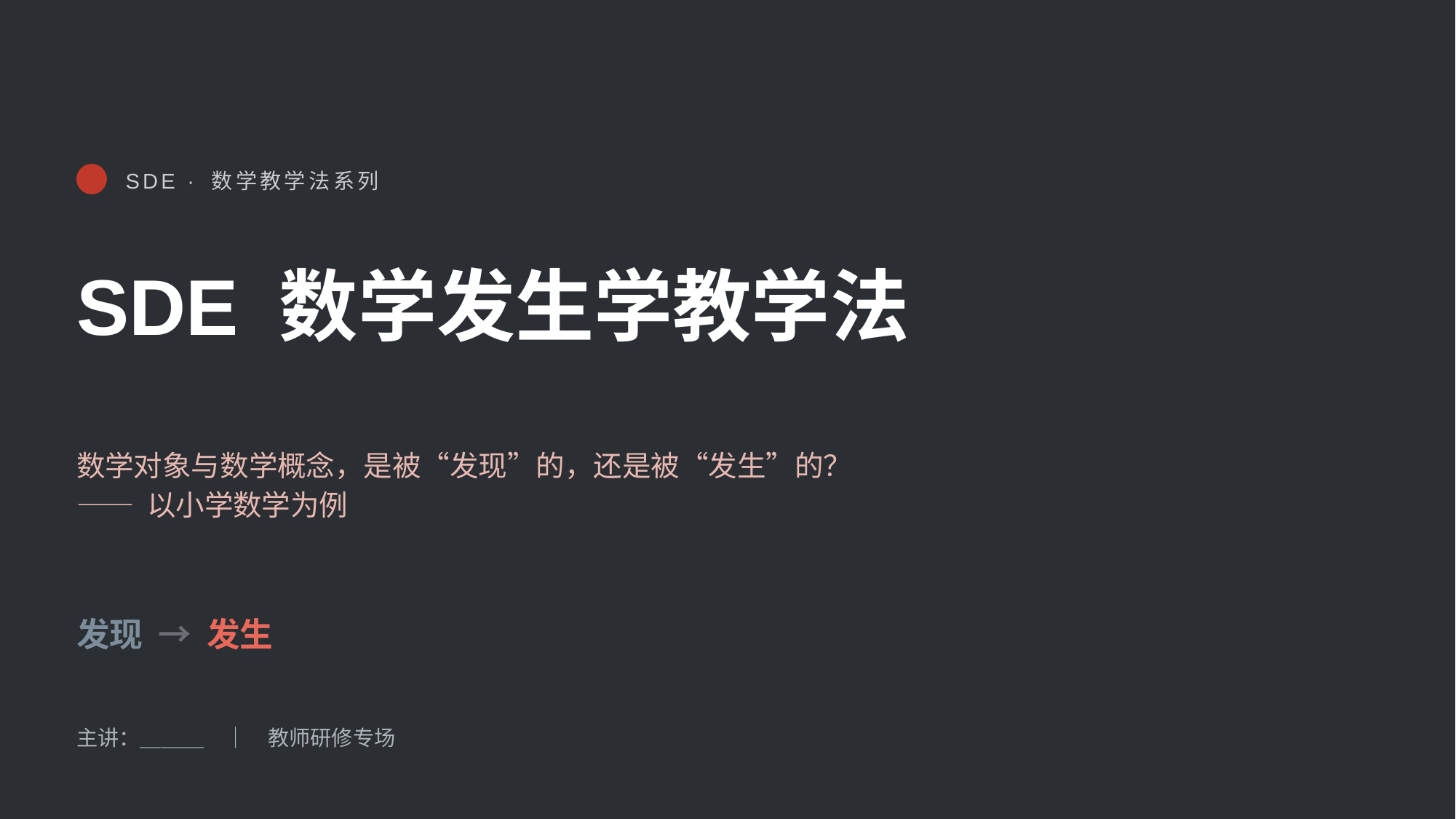

SDE · 数学教学法系列
SDE 数学发生学教学法
数学对象与数学概念，是被“发现”的，还是被“发生”的？
—— 以小学数学为例
发现  →  发生
主讲：＿＿＿　｜　教师研修专场